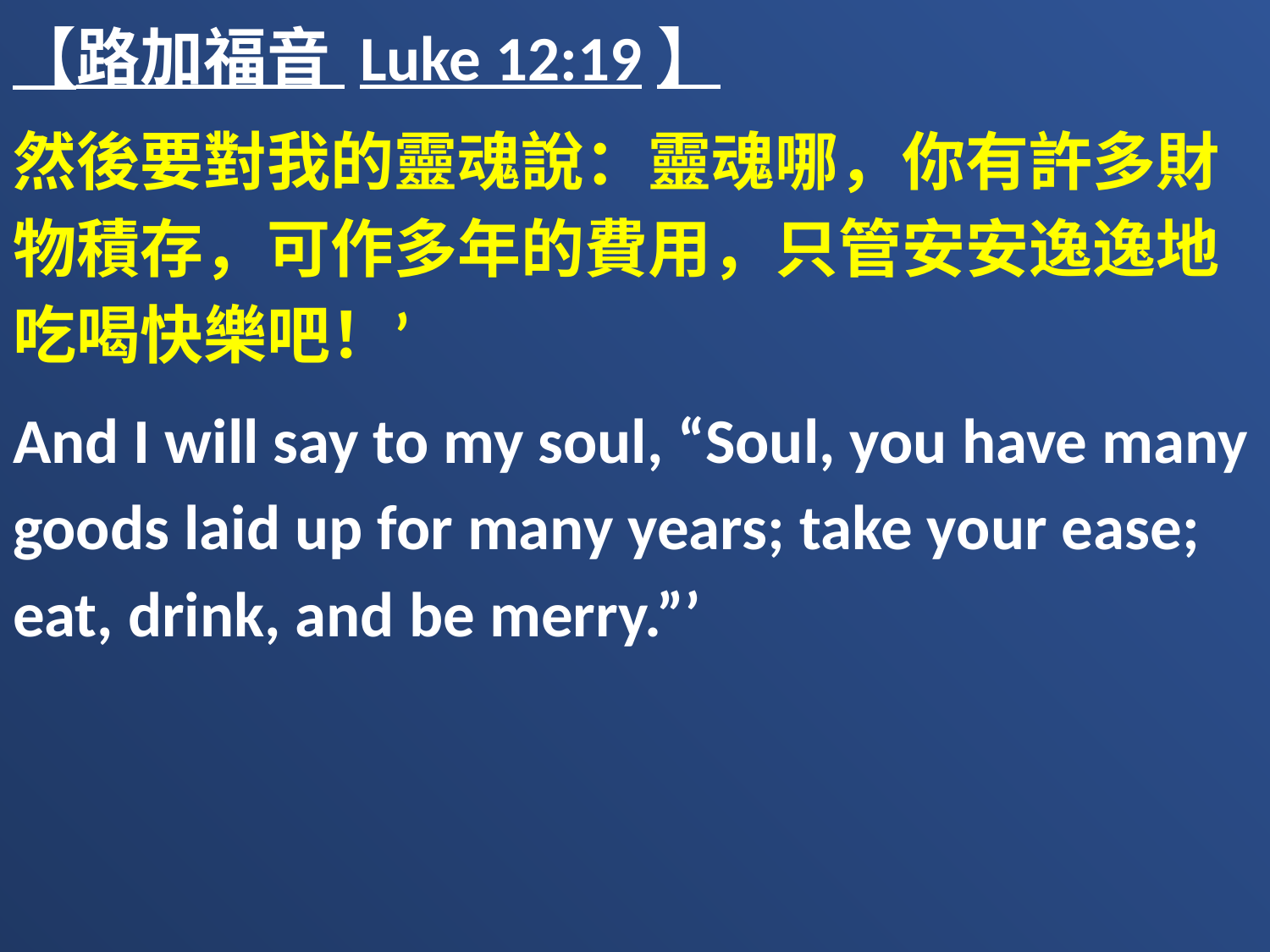

【路加福音 Luke 12:19】
然後要對我的靈魂說：靈魂哪，你有許多財物積存，可作多年的費用，只管安安逸逸地吃喝快樂吧！’
And I will say to my soul, “Soul, you have many goods laid up for many years; take your ease; eat, drink, and be merry.”’